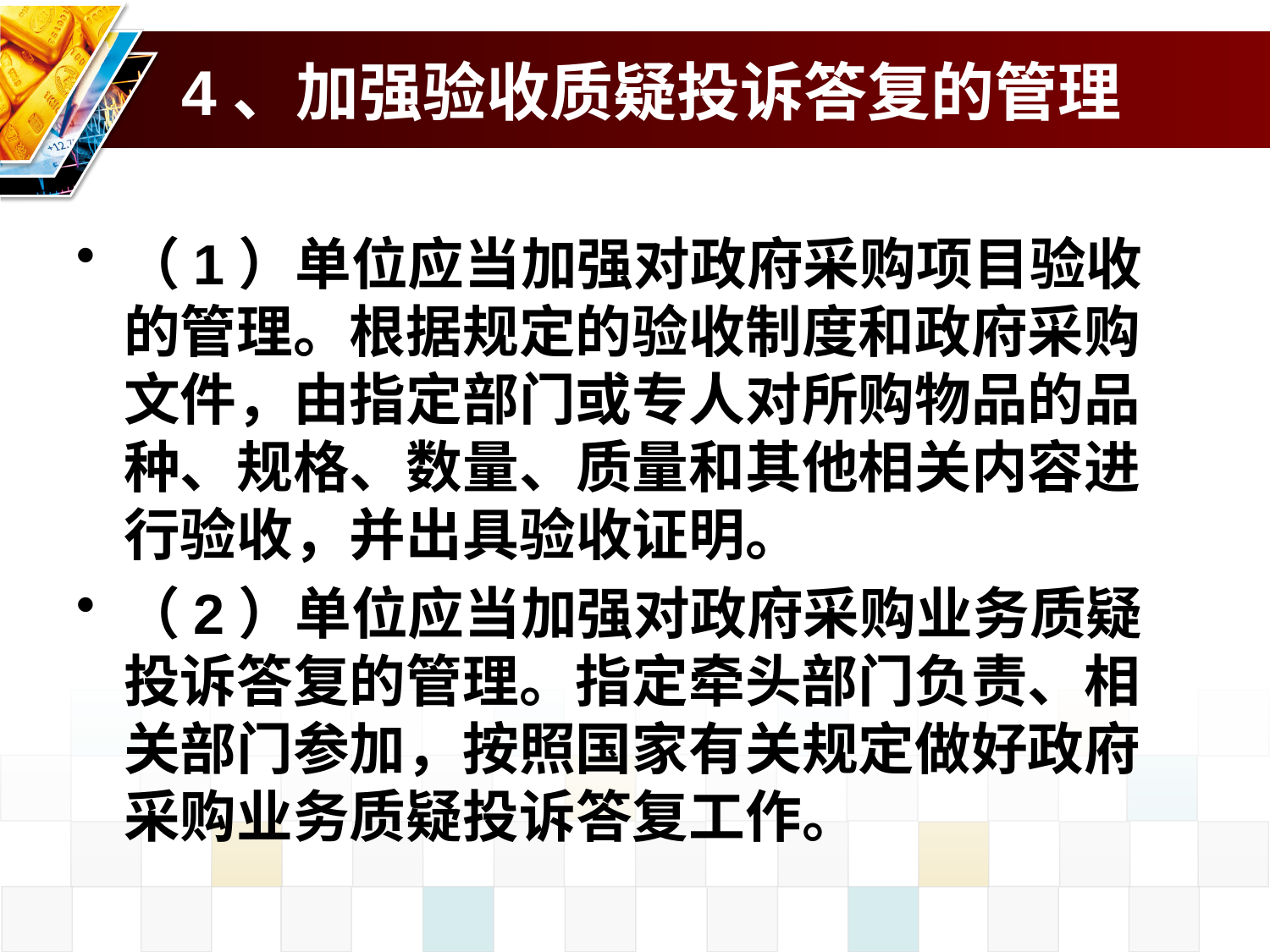

# 4、加强验收质疑投诉答复的管理
（1）单位应当加强对政府采购项目验收的管理。根据规定的验收制度和政府采购文件，由指定部门或专人对所购物品的品种、规格、数量、质量和其他相关内容进行验收，并出具验收证明。
（2）单位应当加强对政府采购业务质疑投诉答复的管理。指定牵头部门负责、相关部门参加，按照国家有关规定做好政府采购业务质疑投诉答复工作。